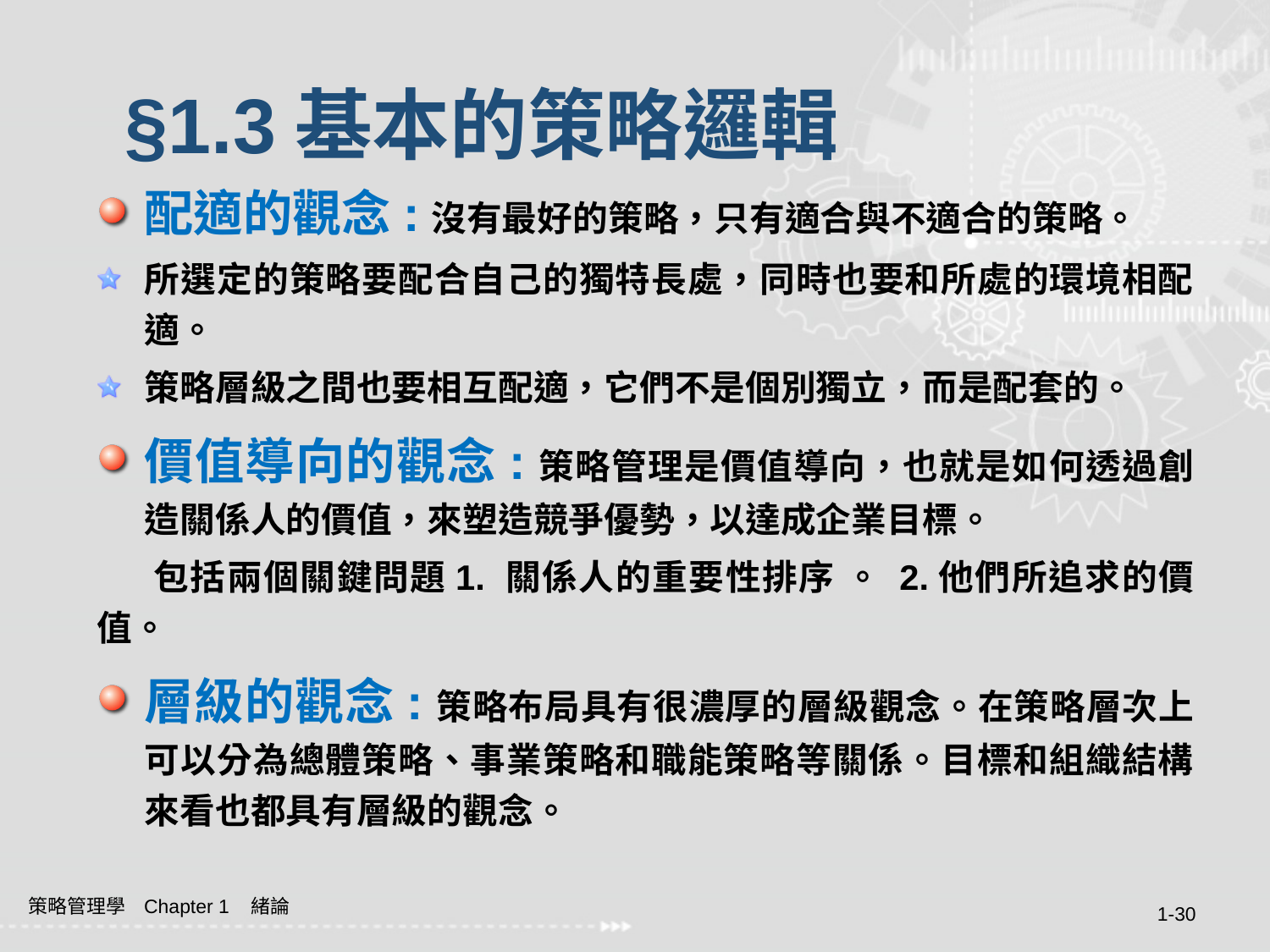

# §1.3基本的策略邏輯
配適的觀念:沒有最好的策略，只有適合與不適合的策略。
所選定的策略要配合自己的獨特長處，同時也要和所處的環境相配適。
策略層級之間也要相互配適，它們不是個別獨立，而是配套的。
價值導向的觀念:策略管理是價值導向，也就是如何透過創造關係人的價值，來塑造競爭優勢，以達成企業目標。
     包括兩個關鍵問題1. 關係人的重要性排序 。 2.他們所追求的價值。
層級的觀念:策略布局具有很濃厚的層級觀念。在策略層次上可以分為總體策略、事業策略和職能策略等關係。目標和組織結構來看也都具有層級的觀念。

策略管理學   Chapter 1   緒論
1-30